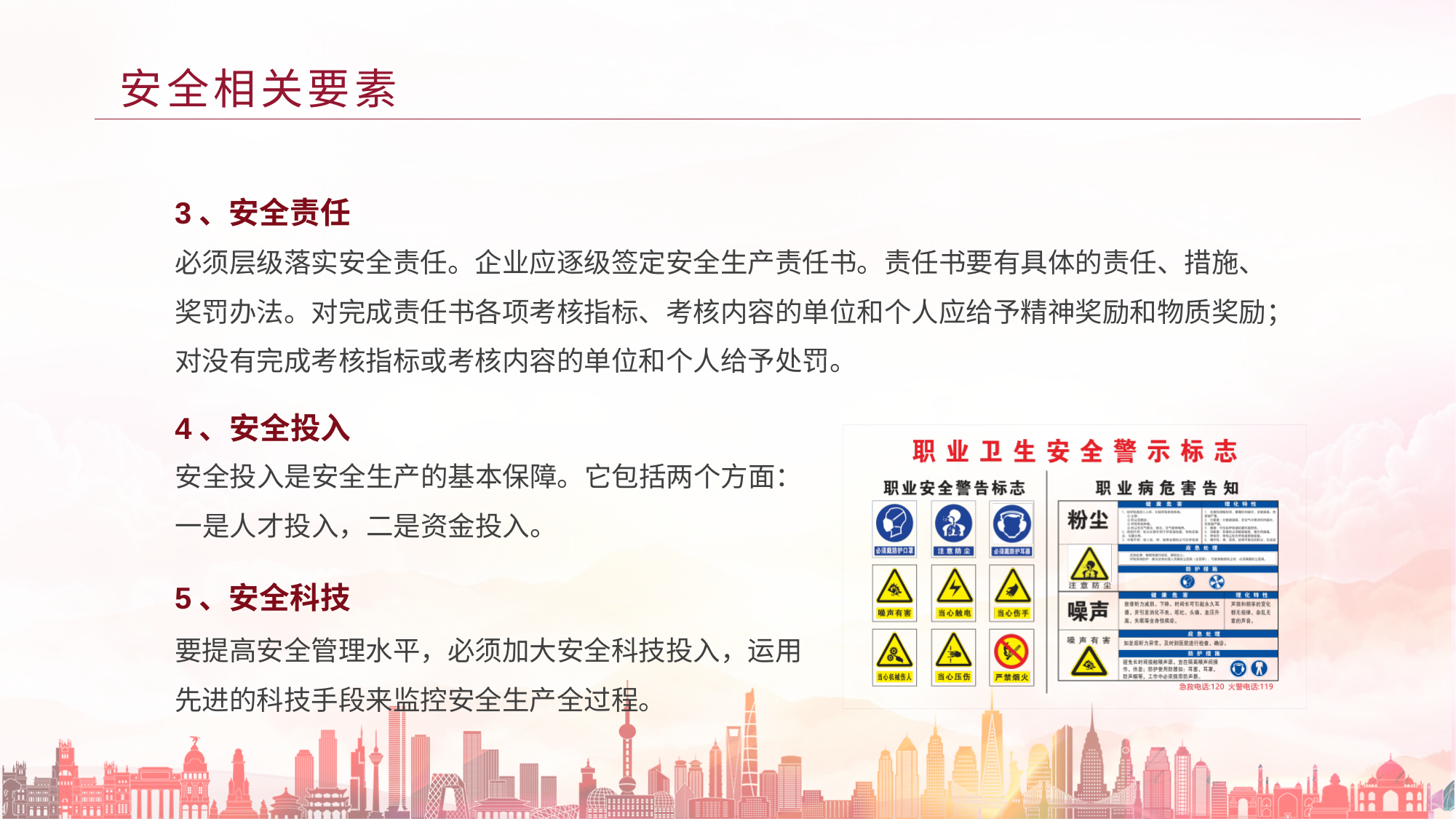

安全相关要素
3、安全责任
必须层级落实安全责任。企业应逐级签定安全生产责任书。责任书要有具体的责任、措施、奖罚办法。对完成责任书各项考核指标、考核内容的单位和个人应给予精神奖励和物质奖励；对没有完成考核指标或考核内容的单位和个人给予处罚。
4、安全投入

安全投入是安全生产的基本保障。它包括两个方面：一是人才投入，二是资金投入。
5、安全科技
要提高安全管理水平，必须加大安全科技投入，运用先进的科技手段来监控安全生产全过程。